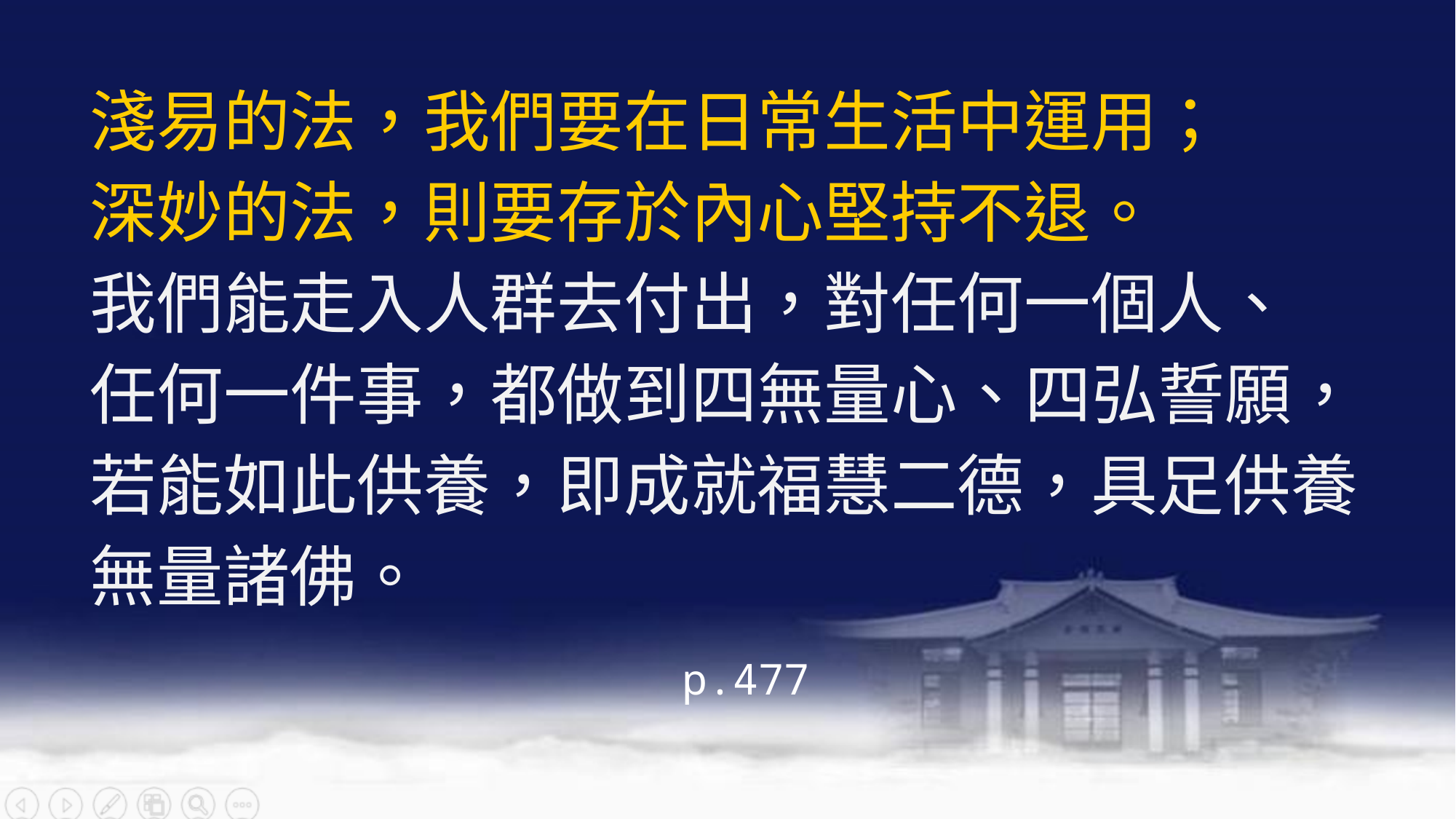

# 淺易的法，我們要在日常生活中運用； 深妙的法，則要存於內心堅持不退。 我們能走入人群去付出，對任何一個人、 任何一件事，都做到四無量心、四弘誓願，若能如此供養，即成就福慧二德，具足供養無量諸佛。
p.477